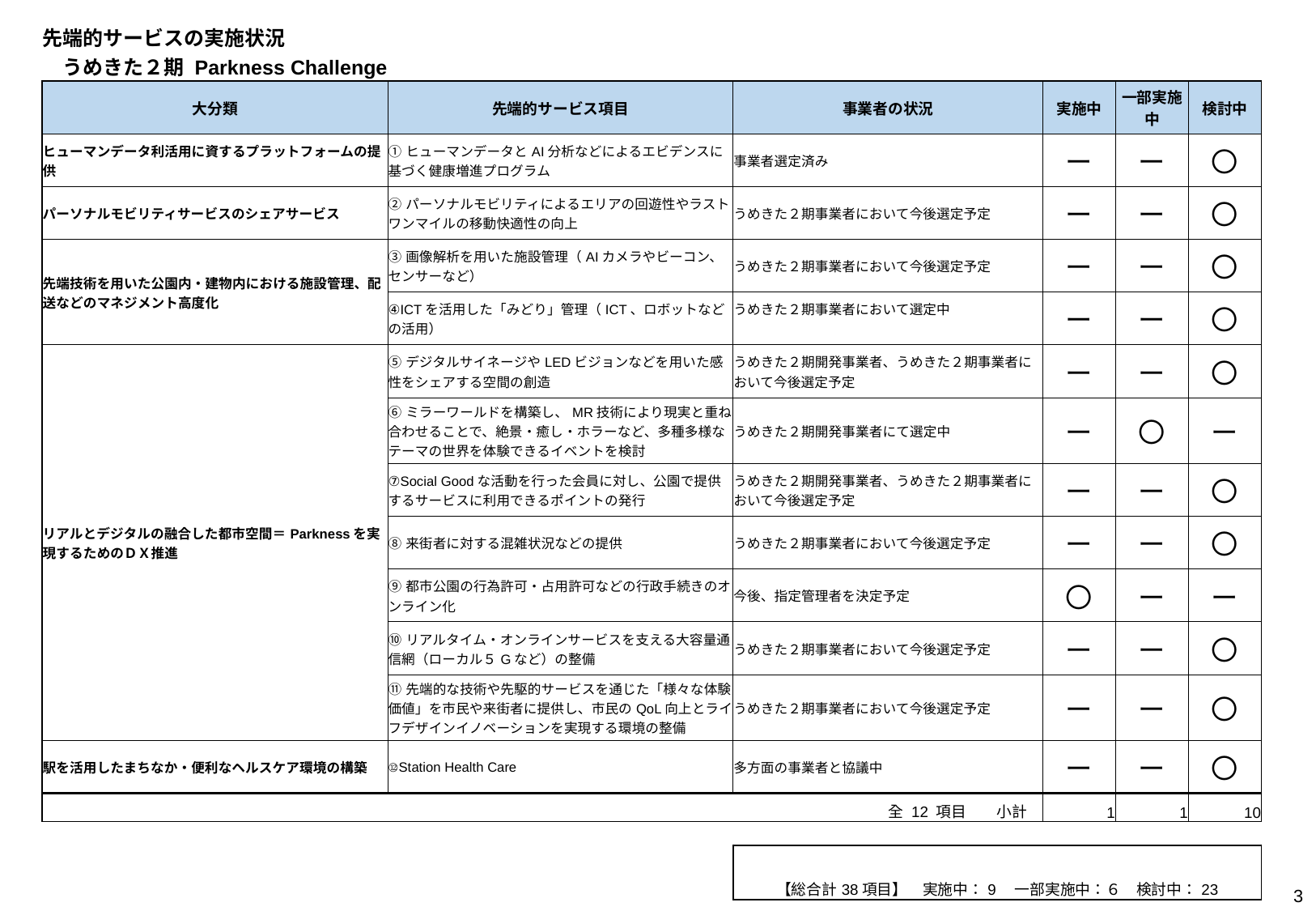

| 先端的サービスの実施状況 　うめきた２期 Parkness Challenge |  |  |  |  |  |
| --- | --- | --- | --- | --- | --- |
| 大分類 | 先端的サービス項目 | 事業者の状況 | 実施中 | 一部実施中 | 検討中 |
| ヒューマンデータ利活用に資するプラットフォームの提供 | ①ヒューマンデータとAI分析などによるエビデンスに基づく健康増進プログラム | 事業者選定済み | ー | ー | 〇 |
| パーソナルモビリティサービスのシェアサービス | ②パーソナルモビリティによるエリアの回遊性やラストワンマイルの移動快適性の向上 | うめきた２期事業者において今後選定予定 | ー | ー | 〇 |
| 先端技術を用いた公園内・建物内における施設管理、配送などのマネジメント高度化 | ③画像解析を用いた施設管理（AIカメラやビーコン、センサーなど） | うめきた２期事業者において今後選定予定 | ー | ー | 〇 |
|  | ④ICTを活用した「みどり」管理（ICT、ロボットなどの活用） | うめきた２期事業者において選定中 | ー | ー | 〇 |
| リアルとデジタルの融合した都市空間＝Parknessを実現するためのＤＸ推進 | ⑤デジタルサイネージやLEDビジョンなどを用いた感性をシェアする空間の創造 | うめきた２期開発事業者、うめきた２期事業者において今後選定予定 | ー | ー | 〇 |
|  | ⑥ミラーワールドを構築し、MR技術により現実と重ね合わせることで、絶景・癒し・ホラーなど、多種多様なテーマの世界を体験できるイベントを検討 | うめきた２期開発事業者にて選定中 | ー | 〇 | ー |
|  | ⑦Social Goodな活動を行った会員に対し、公園で提供するサービスに利用できるポイントの発行 | うめきた２期開発事業者、うめきた２期事業者において今後選定予定 | ー | ー | 〇 |
|  | ⑧来街者に対する混雑状況などの提供 | うめきた２期事業者において今後選定予定 | ー | ー | 〇 |
|  | ⑨都市公園の行為許可・占用許可などの行政手続きのオンライン化 | 今後、指定管理者を決定予定 | 〇 | ー | ー |
|  | ⑩リアルタイム・オンラインサービスを支える大容量通信網（ローカル５Gなど）の整備 | うめきた２期事業者において今後選定予定 | ー | ー | 〇 |
|  | ⑪先端的な技術や先駆的サービスを通じた「様々な体験価値」を市民や来街者に提供し、市民のQoL向上とライフデザインイノベーションを実現する環境の整備 | うめきた２期事業者において今後選定予定 | ー | ー | 〇 |
| 駅を活用したまちなか・便利なヘルスケア環境の構築 | ⑫Station Health Care | 多方面の事業者と協議中 | ー | ー | 〇 |
|  |  | 全 12 項目　　小計 | 1 | 1 | 10 |
|  |  |  |  |  |  |
|  |  | 【総合計38項目】　実施中：9　一部実施中：６　検討中：23 |  |  |  |
3